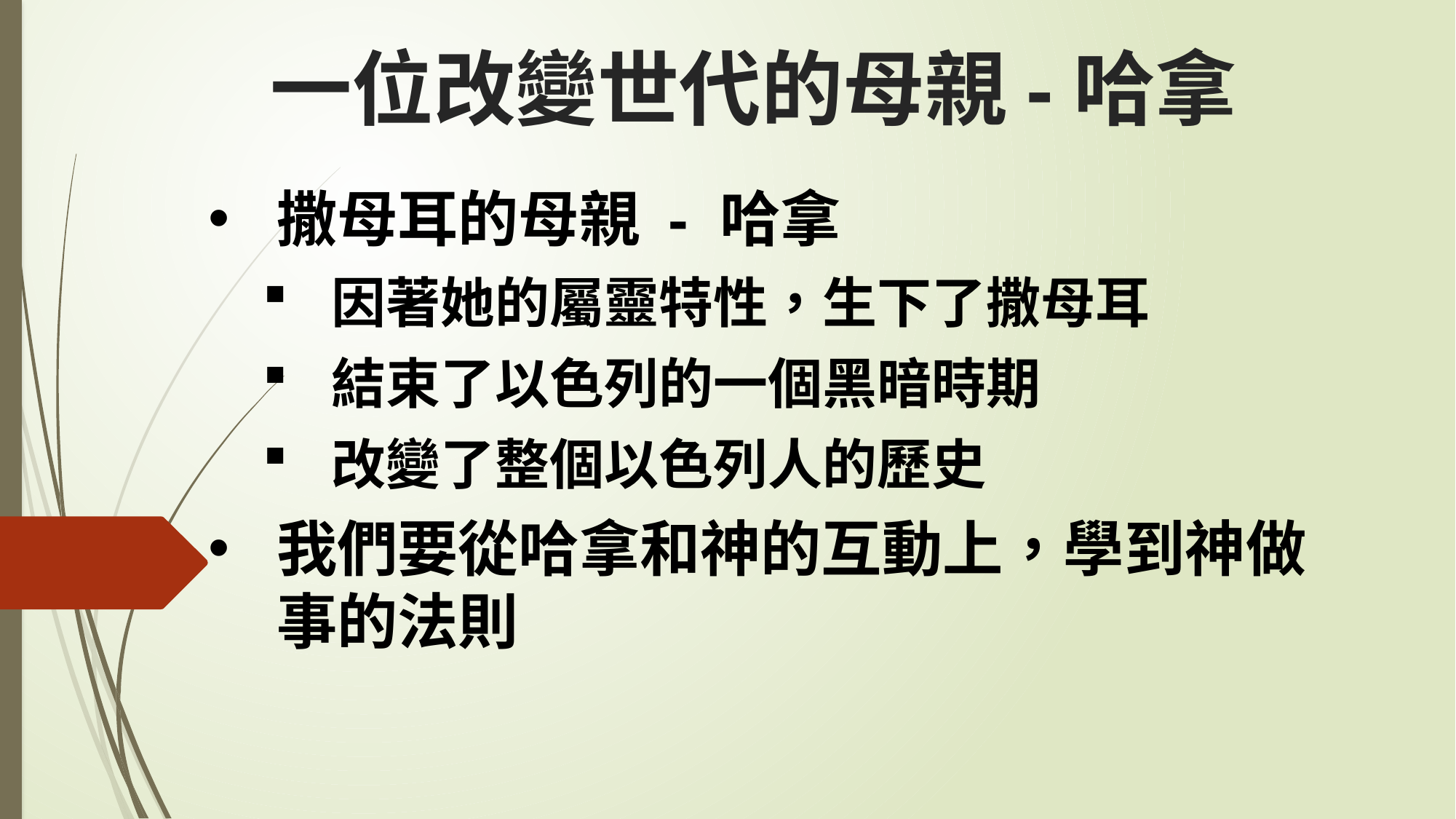

# 一位改變世代的母親-哈拿
撒母耳的母親 - 哈拿
因著她的屬靈特性，生下了撒母耳
結束了以色列的一個黑暗時期
改變了整個以色列人的歷史
我們要從哈拿和神的互動上，學到神做事的法則